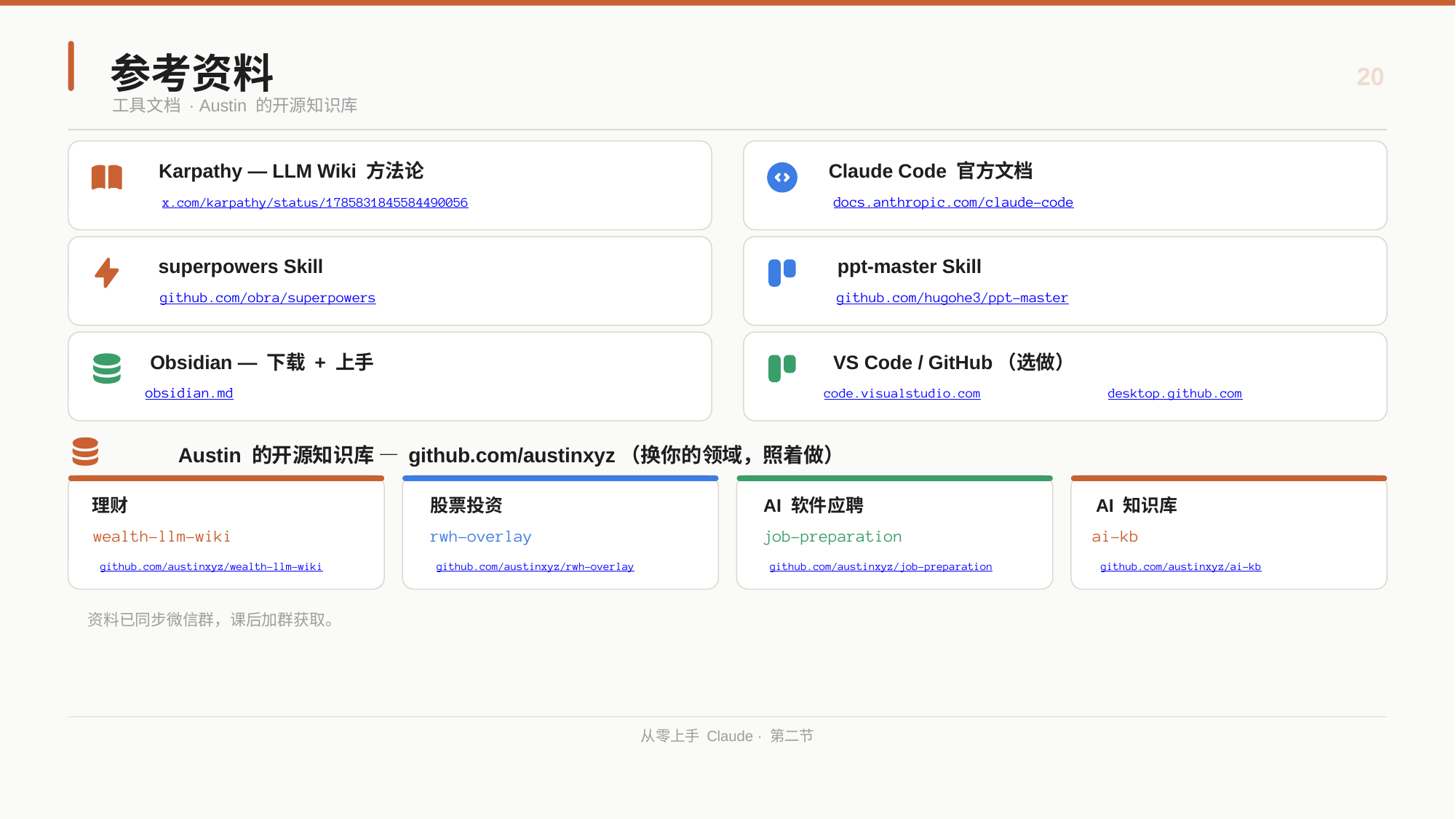

参考资料
20
工具文档 · Austin 的开源知识库

Karpathy — LLM Wiki 方法论
Claude Code 官方文档

docs.anthropic.com/claude-code
x.com/karpathy/status/1785831845584490056

superpowers Skill
ppt-master Skill

github.com/obra/superpowers
github.com/hugohe3/ppt-master

Obsidian — 下载 + 上手
VS Code / GitHub（选做）

obsidian.md
code.visualstudio.com
desktop.github.com

Austin 的开源知识库 — github.com/austinxyz（换你的领域，照着做）

理财
股票投资
AI 软件应聘
AI 知识库
wealth-llm-wiki
rwh-overlay
job-preparation
ai-kb
github.com/austinxyz/wealth-llm-wiki
github.com/austinxyz/rwh-overlay
github.com/austinxyz/job-preparation
github.com/austinxyz/ai-kb
资料已同步微信群，课后加群获取。

从零上手 Claude · 第二节